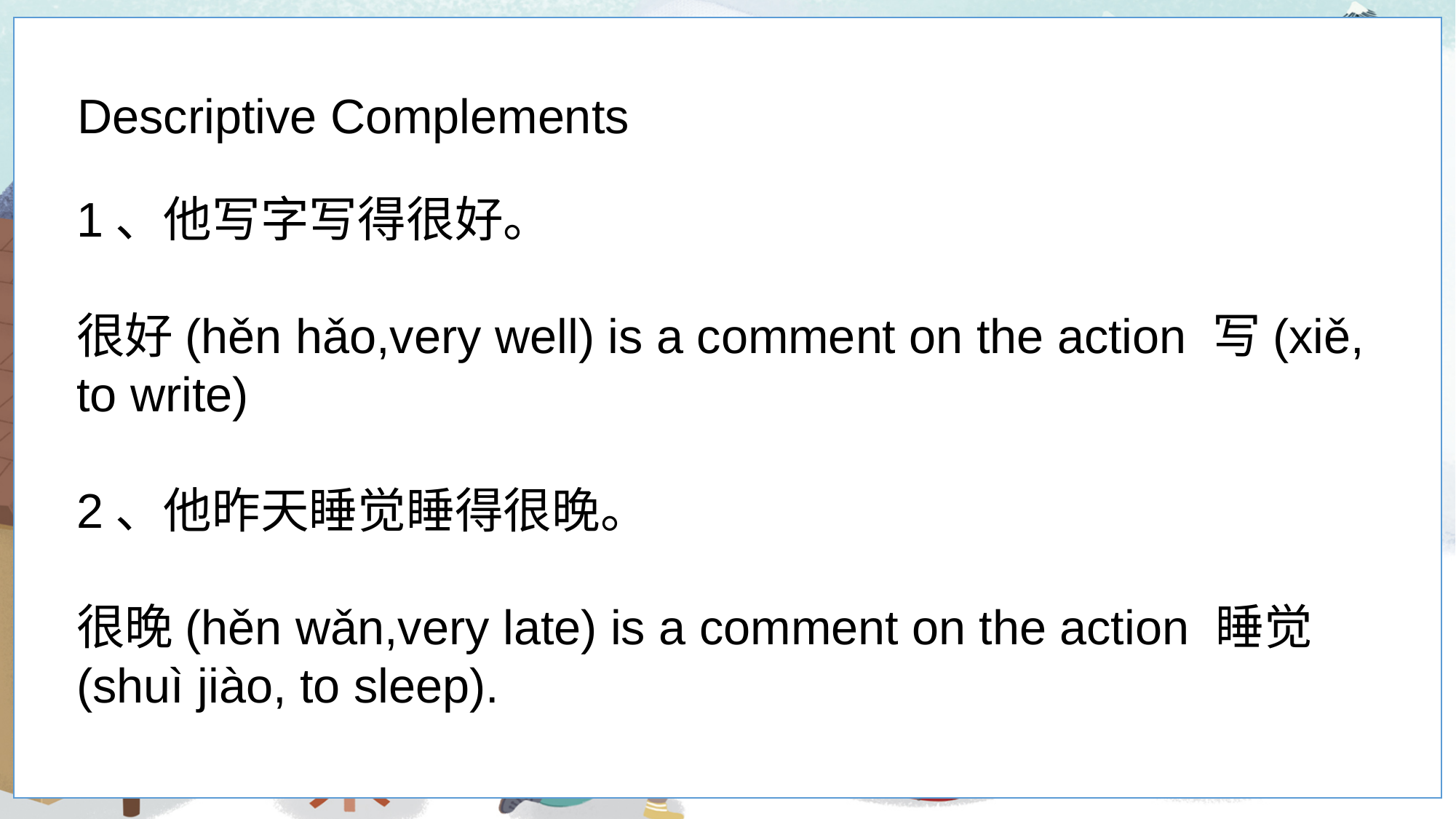

Descriptive Complements
1、他写字写得很好。

很好(hěn hǎo,very well) is a comment on the action 写(xiě, to write)

2、他昨天睡觉睡得很晚。

很晚(hěn wǎn,very late) is a comment on the action 睡觉(shuì jiào, to sleep).